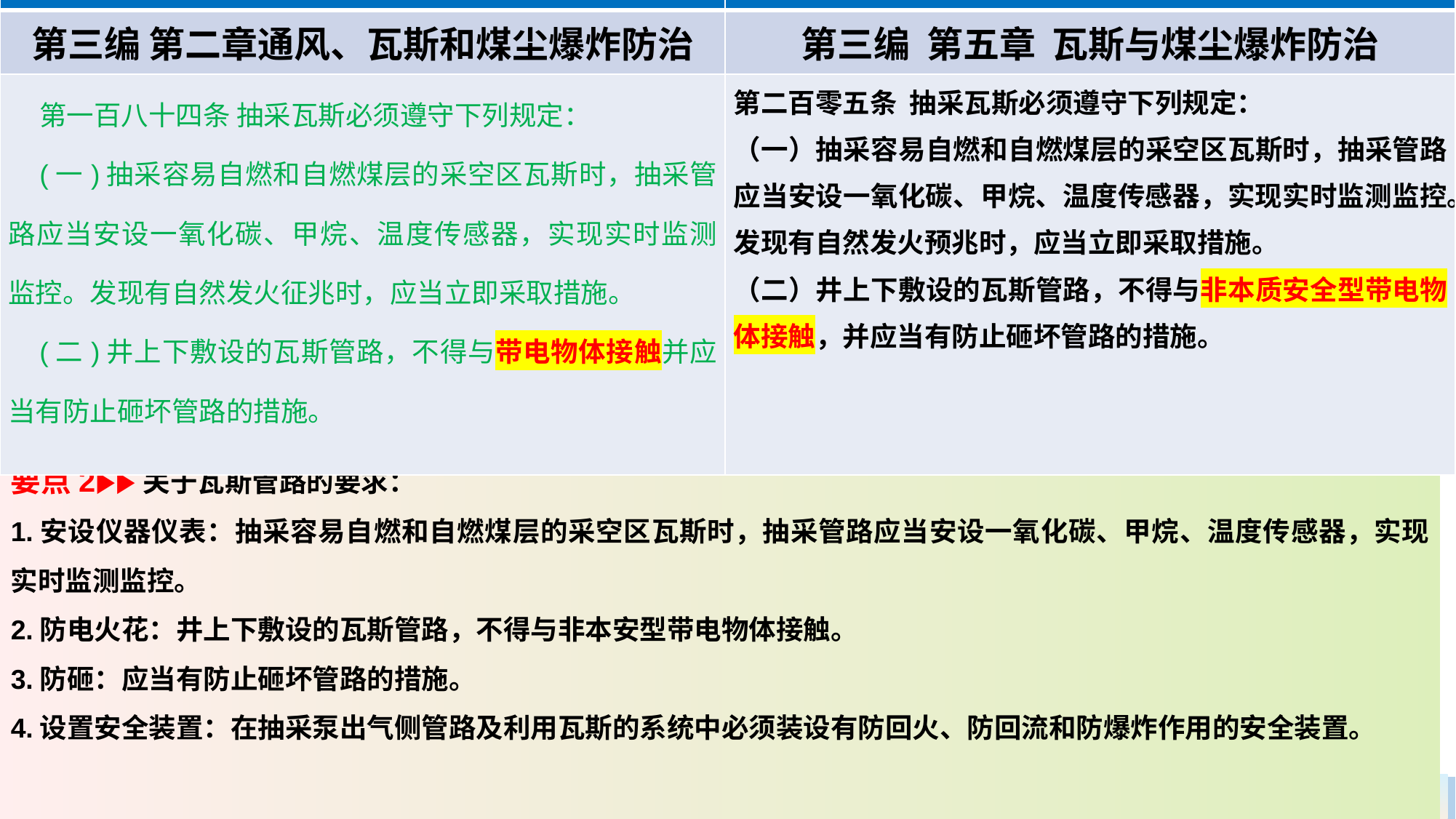

| 《煤矿安全规程》（2022版） | 《煤矿安全规程》（2025版） |
| --- | --- |
| 第三编 第二章通风、瓦斯和煤尘爆炸防治 | 第三编 第五章 瓦斯与煤尘爆炸防治 |
| 第一百八十四条 抽采瓦斯必须遵守下列规定： (一)抽采容易自燃和自燃煤层的采空区瓦斯时，抽采管路应当安设一氧化碳、甲烷、温度传感器，实现实时监测监控。发现有自然发火征兆时，应当立即采取措施。 (二)井上下敷设的瓦斯管路，不得与带电物体接触并应当有防止砸坏管路的措施。 | 第二百零五条 抽采瓦斯必须遵守下列规定： （一）抽采容易自燃和自燃煤层的采空区瓦斯时，抽采管路应当安设一氧化碳、甲烷、温度传感器，实现实时监测监控。发现有自然发火预兆时，应当立即采取措施。 （二）井上下敷设的瓦斯管路，不得与非本质安全型带电物体接触，并应当有防止砸坏管路的措施。 |
【培训要点】      本条是关于矿井抽采瓦斯有关规定
要点2▶▶关于瓦斯管路的要求：
1.安设仪器仪表：抽采容易自燃和自燃煤层的采空区瓦斯时，抽采管路应当安设一氧化碳、甲烷、温度传感器，实现实时监测监控。
2.防电火花：井上下敷设的瓦斯管路，不得与非本安型带电物体接触。
3.防砸：应当有防止砸坏管路的措施。
4.设置安全装置：在抽采泵出气侧管路及利用瓦斯的系统中必须装设有防回火、防回流和防爆炸作用的安全装置。